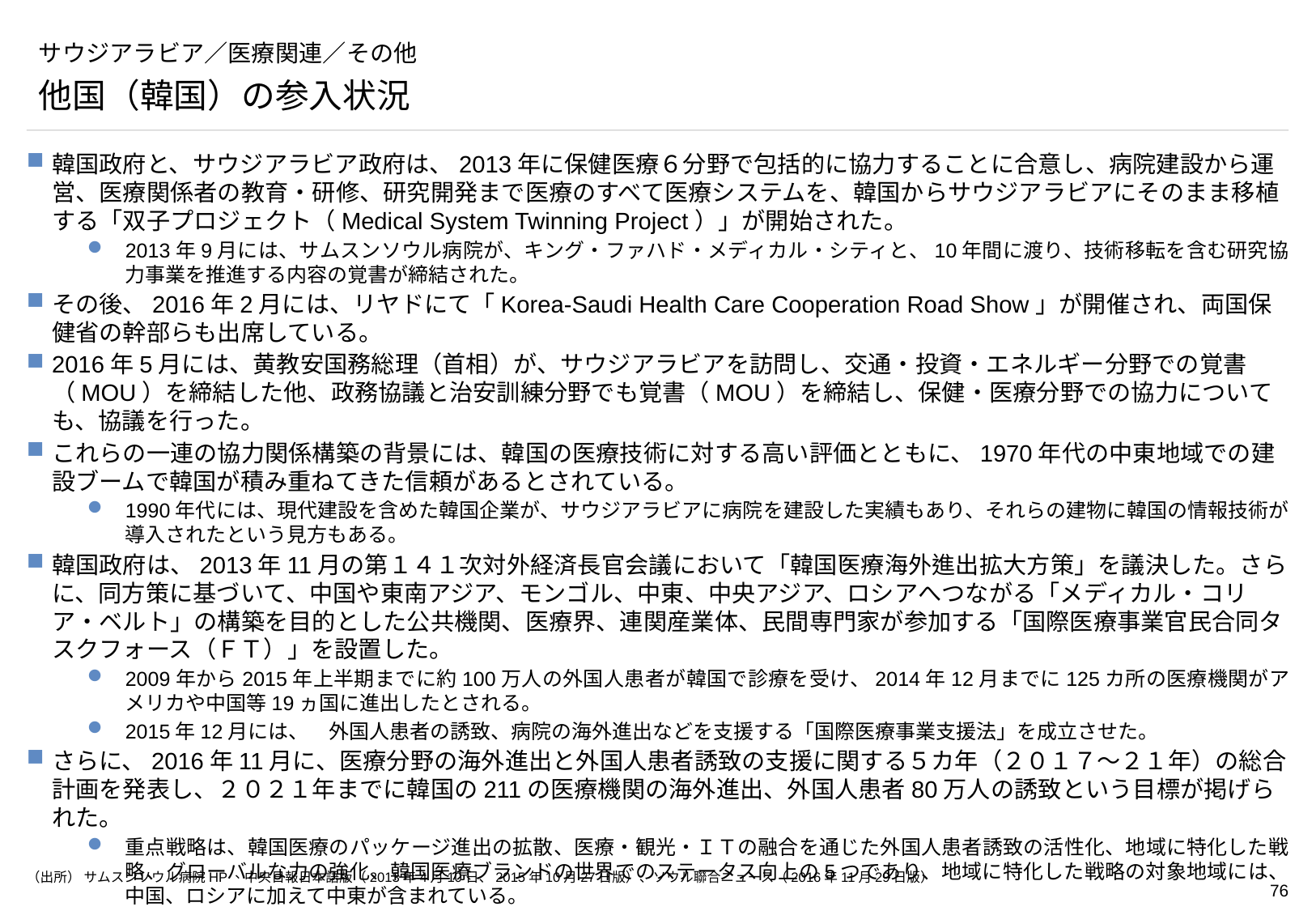

# サウジアラビア／医療関連／その他
他国（韓国）の参入状況
韓国政府と、サウジアラビア政府は、2013年に保健医療６分野で包括的に協力することに合意し、病院建設から運営、医療関係者の教育・研修、研究開発まで医療のすべて医療システムを、韓国からサウジアラビアにそのまま移植する「双子プロジェクト（Medical System Twinning Project）」が開始された。
2013年9月には、サムスンソウル病院が、キング・ファハド・メディカル・シティと、10年間に渡り、技術移転を含む研究協力事業を推進する内容の覚書が締結された。
その後、2016年2月には、リヤドにて「Korea-Saudi Health Care Cooperation Road Show」が開催され、両国保健省の幹部らも出席している。
2016年5月には、黄教安国務総理（首相）が、サウジアラビアを訪問し、交通・投資・エネルギー分野での覚書（MOU）を締結した他、政務協議と治安訓練分野でも覚書（MOU）を締結し、保健・医療分野での協力についても、協議を行った。
これらの一連の協力関係構築の背景には、韓国の医療技術に対する高い評価とともに、1970年代の中東地域での建設ブームで韓国が積み重ねてきた信頼があるとされている。
1990年代には、現代建設を含めた韓国企業が、サウジアラビアに病院を建設した実績もあり、それらの建物に韓国の情報技術が導入されたという見方もある。
韓国政府は、2013年11月の第１４１次対外経済長官会議において「韓国医療海外進出拡大方策」を議決した。さらに、同方策に基づいて、中国や東南アジア、モンゴル、中東、中央アジア、ロシアへつながる「メディカル・コリア・ベルト」の構築を目的とした公共機関、医療界、連関産業体、民間専門家が参加する「国際医療事業官民合同タスクフォース（ＦＴ）」を設置した。
2009年から2015年上半期までに約100万人の外国人患者が韓国で診療を受け、2014年12月までに125カ所の医療機関がアメリカや中国等19ヵ国に進出したとされる。
2015年12月には、　外国人患者の誘致、病院の海外進出などを支援する「国際医療事業支援法」を成立させた。
さらに、2016年11月に、医療分野の海外進出と外国人患者誘致の支援に関する５カ年（２０１７～２１年）の総合計画を発表し、２０２１年までに韓国の211の医療機関の海外進出、外国人患者80万人の誘致という目標が掲げられた。
重点戦略は、韓国医療のパッケージ進出の拡散、医療・観光・ＩＴの融合を通じた外国人患者誘致の活性化、地域に特化した戦略、グローバルな力の強化、韓国医療ブランドの世界でのステータス向上の5つであり、地域に特化した戦略の対象地域には、中国、ロシアに加えて中東が含まれている。
（出所） サムスンソウル病院HP、中央日報日本語版（2013年4月10日、2015年10月27日版）、ソウル聯合ニュース（2016年11月29日版）